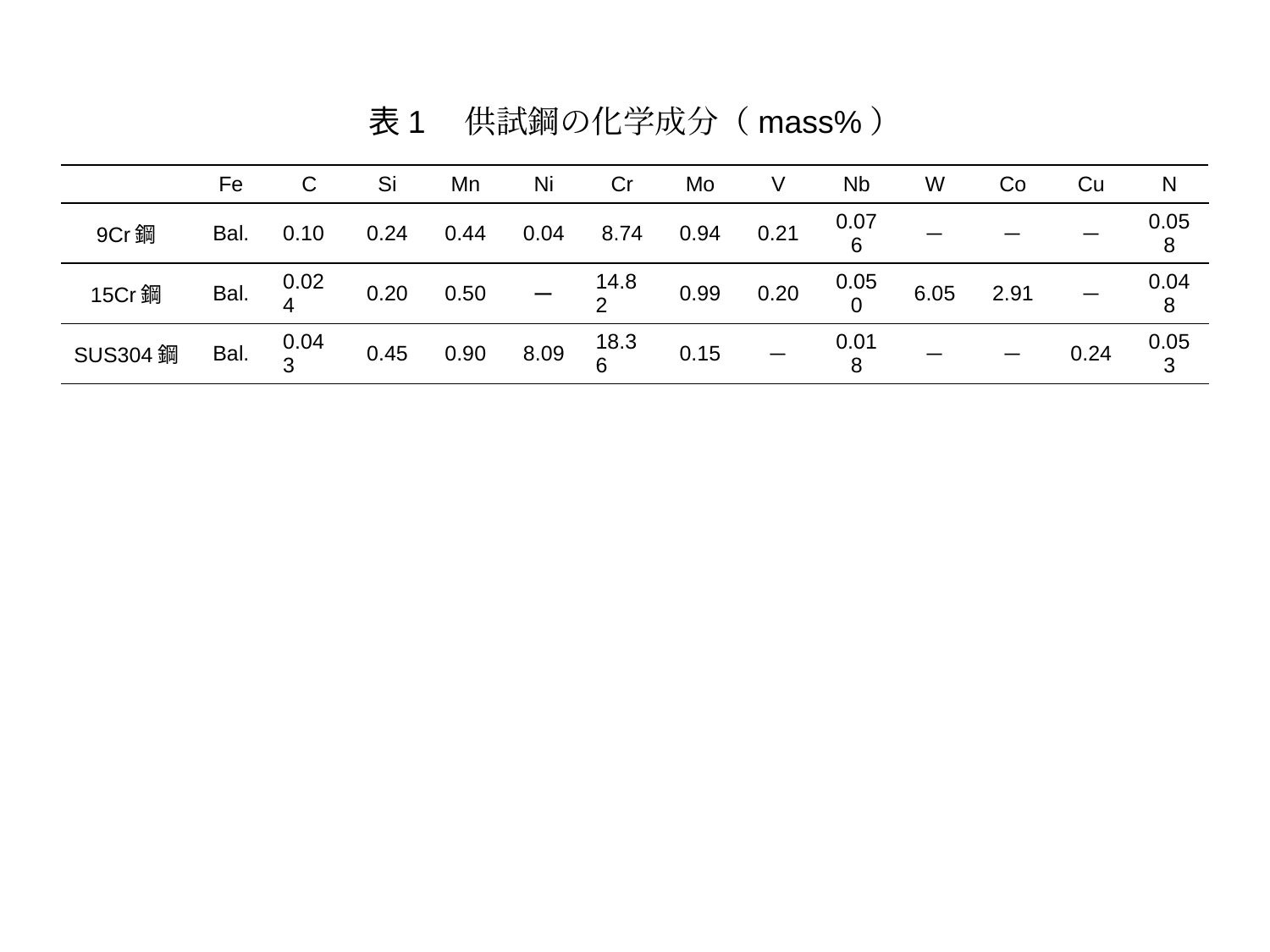

表1　供試鋼の化学成分（mass%）
|  | Fe | C | Si | Mn | Ni | Cr | Mo | V | Nb | W | Co | Cu | N |
| --- | --- | --- | --- | --- | --- | --- | --- | --- | --- | --- | --- | --- | --- |
| 9Cr鋼 | Bal. | 0.10 | 0.24 | 0.44 | 0.04 | 8.74 | 0.94 | 0.21 | 0.076 | － | － | － | 0.058 |
| 15Cr鋼 | Bal. | 0.024 | 0.20 | 0.50 | ー | 14.82 | 0.99 | 0.20 | 0.050 | 6.05 | 2.91 | － | 0.048 |
| SUS304鋼 | Bal. | 0.043 | 0.45 | 0.90 | 8.09 | 18.36 | 0.15 | － | 0.018 | － | － | 0.24 | 0.053 |